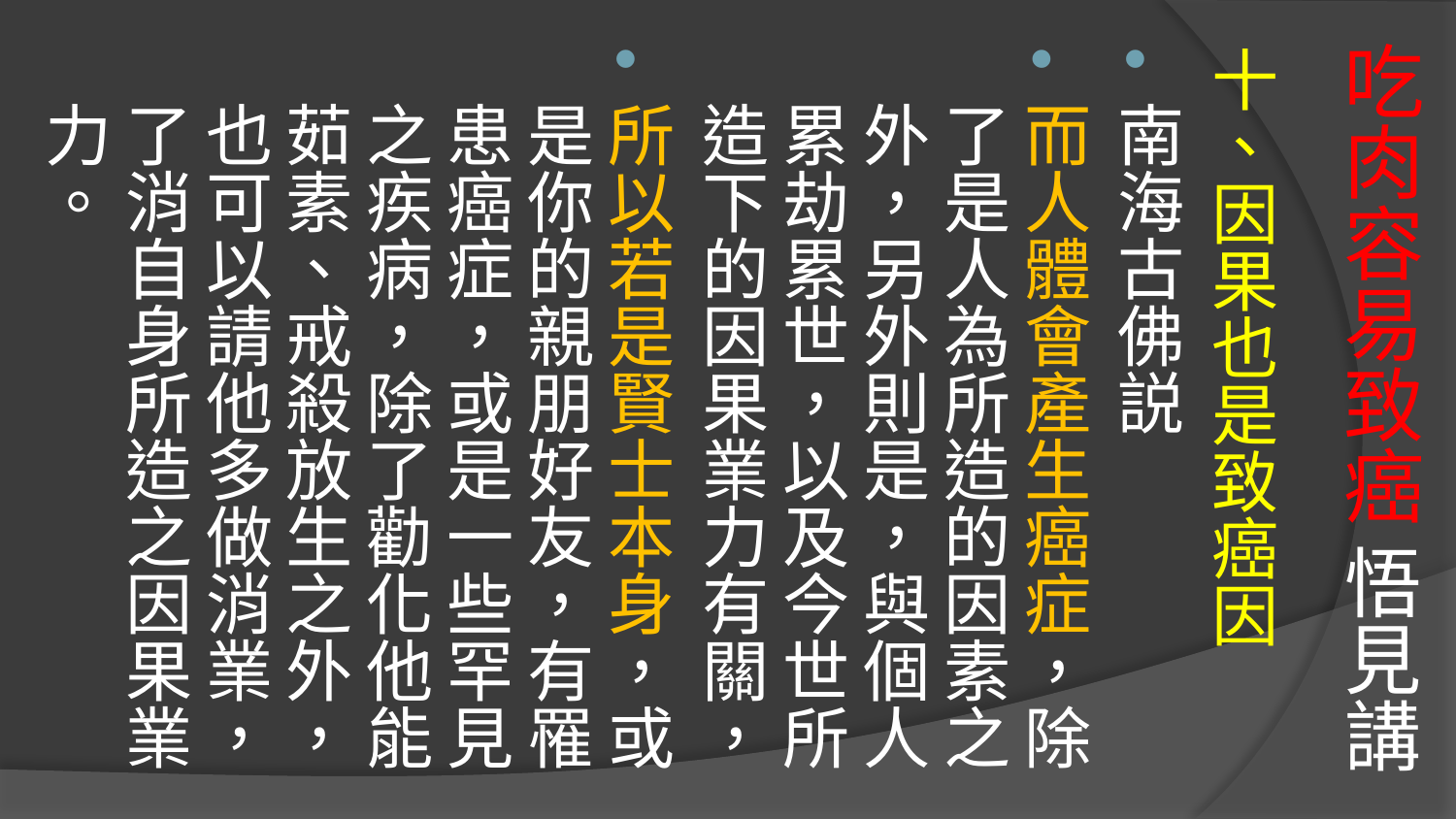

# 吃肉容易致癌 悟見講
十、因果也是致癌因
南海古佛説
而人體會產生癌症，除了是人為所造的因素之外，另外則是，與個人累劫累世，以及今世所造下的因果業力有關，
所以若是賢士本身，或是你的親朋好友，有罹患癌症，或是一些罕見之疾病，除了勸化他能茹素、戒殺放生之外，也可以請他多做消業，了消自身所造之因果業力。